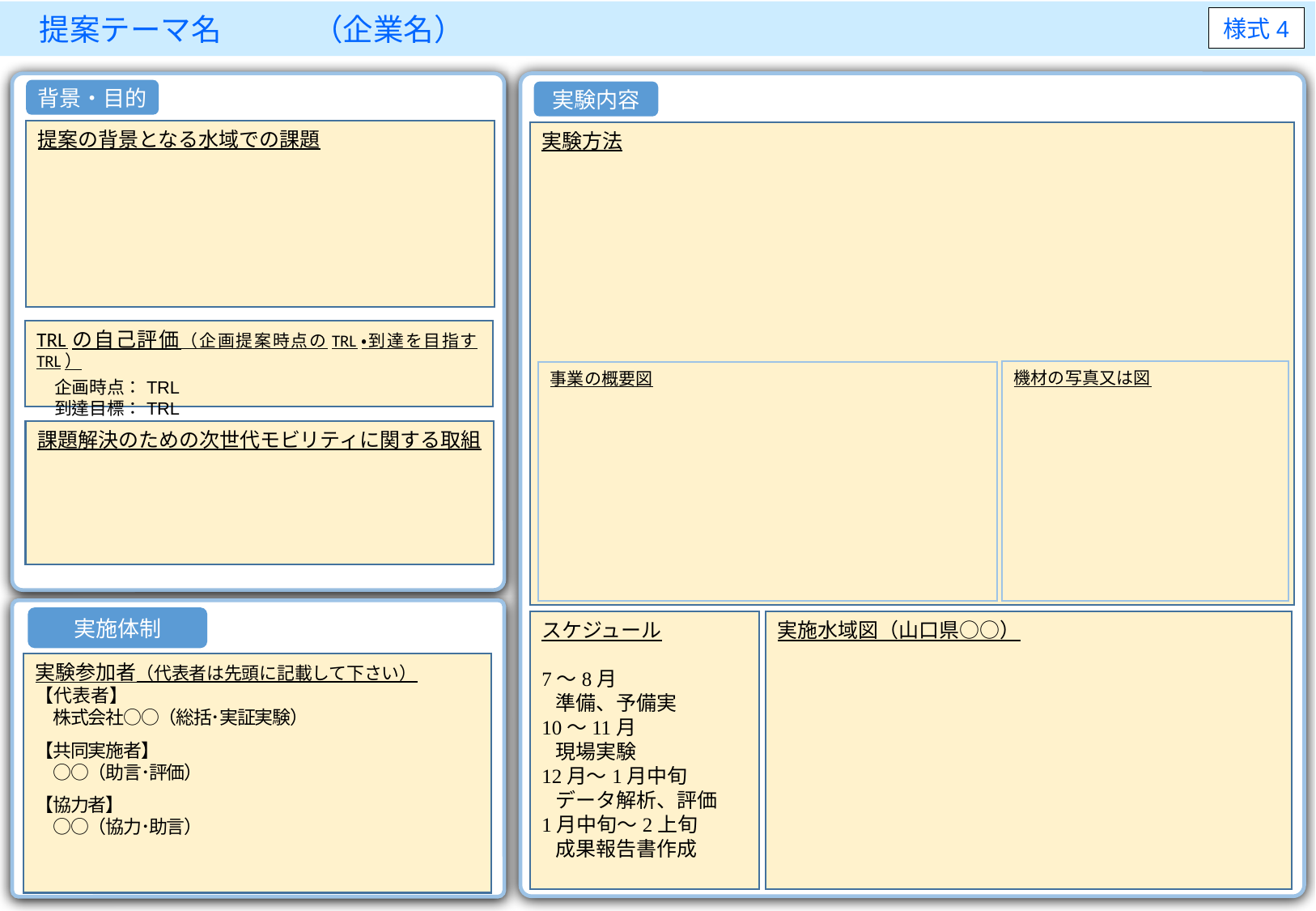

提案テーマ名　　　（企業名）
様式4

背景・目的
実験内容
提案の背景となる水域での課題

実験方法

TRLの自己評価（企画提案時点のTRL・到達を目指すTRL）
　企画時点：TRL
　到達目標：TRL

機材の写真又は図
事業の概要図
課題解決のための次世代モビリティに関する取組

実施体制
実施水域図（山口県○○）
スケジュール

7～8月
  準備、予備実
10～11月
  現場実験
12月～1月中旬
  データ解析、評価
1月中旬～2上旬
  成果報告書作成

実験参加者（代表者は先頭に記載して下さい）
【代表者】
　株式会社○○（総括･実証実験）
【共同実施者】
　○○（助言･評価）
【協力者】
　○○（協力･助言）